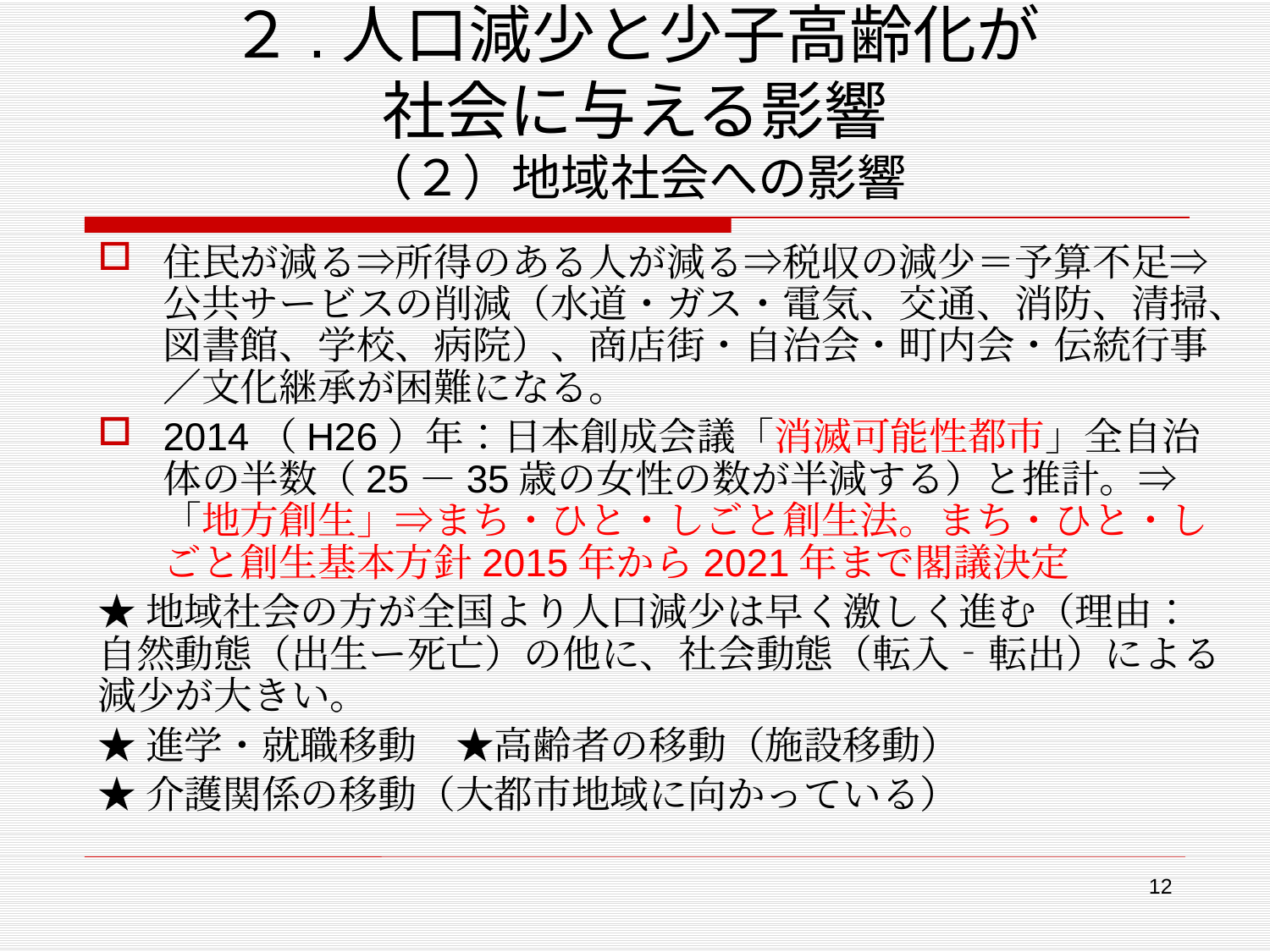

# ２.人口減少と少子高齢化が 社会に与える影響 （２）地域社会への影響
住民が減る⇒所得のある人が減る⇒税収の減少＝予算不足⇒公共サービスの削減（水道・ガス・電気、交通、消防、清掃、図書館、学校、病院）、商店街・自治会・町内会・伝統行事／文化継承が困難になる。
2014（H26）年：日本創成会議「消滅可能性都市」全自治体の半数（25－35歳の女性の数が半減する）と推計。⇒「地方創生」⇒まち・ひと・しごと創生法。まち・ひと・しごと創生基本方針2015年から2021年まで閣議決定
★地域社会の方が全国より人口減少は早く激しく進む（理由：自然動態（出生ー死亡）の他に、社会動態（転入‐転出）による減少が大きい。
★進学・就職移動　★高齢者の移動（施設移動）
★介護関係の移動（大都市地域に向かっている）

12